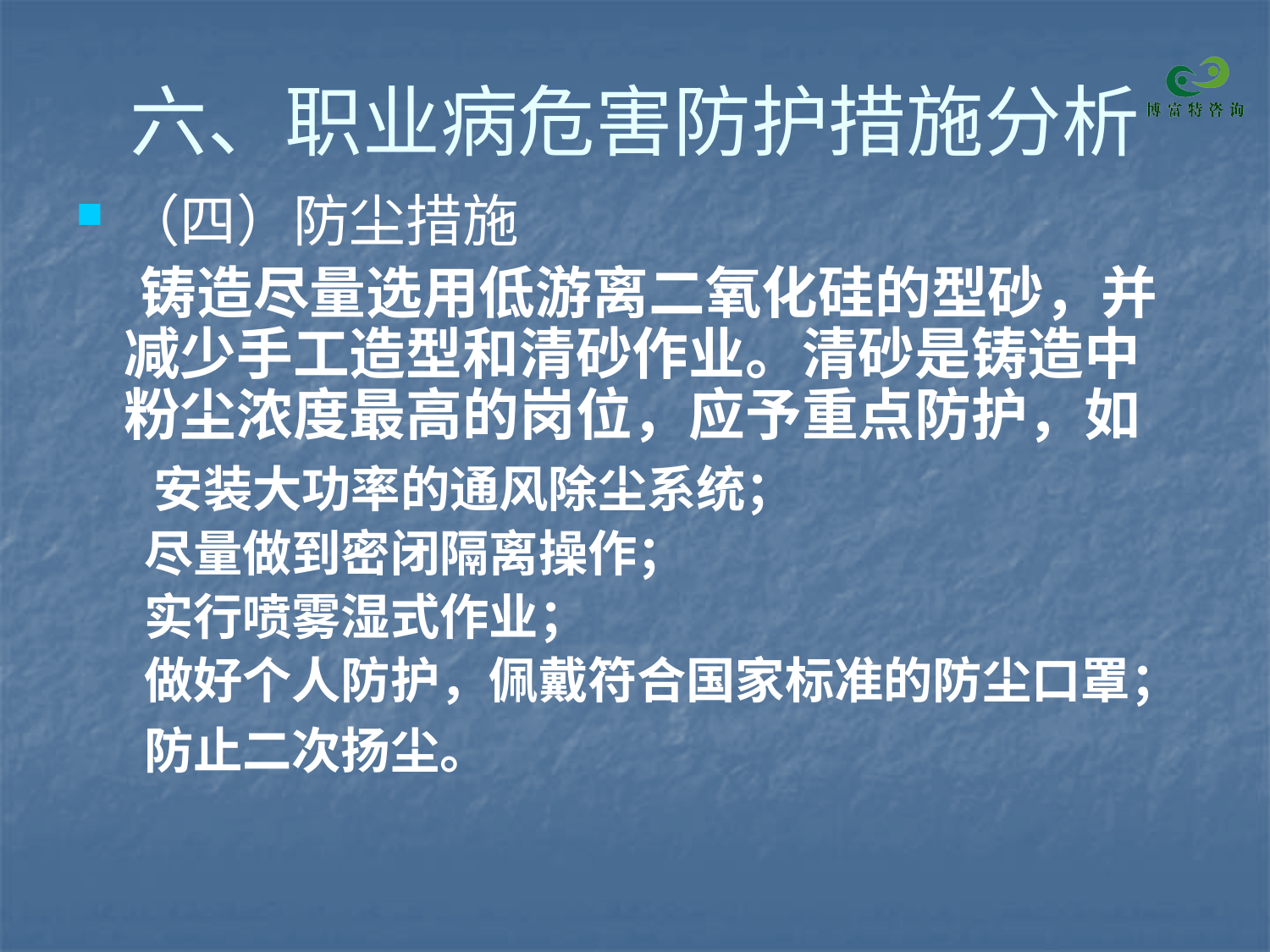

# 六、职业病危害防护措施分析
（四）防尘措施
    铸造尽量选用低游离二氧化硅的型砂，并减少手工造型和清砂作业。清砂是铸造中粉尘浓度最高的岗位，应予重点防护，如
     安装大功率的通风除尘系统；
     尽量做到密闭隔离操作；
     实行喷雾湿式作业；
     做好个人防护，佩戴符合国家标准的防尘口罩；
     防止二次扬尘。